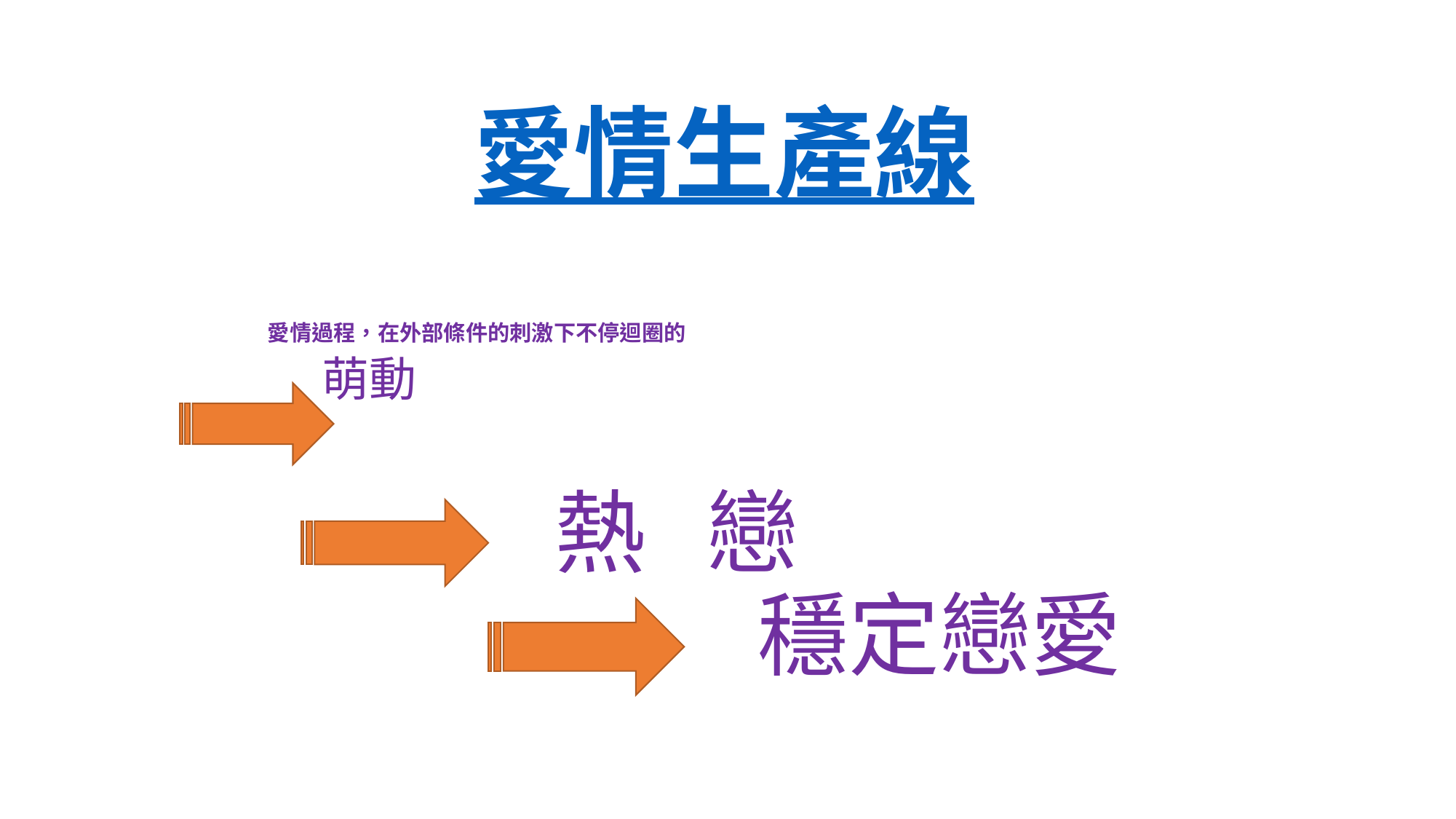

# 愛情生產線
愛情過程，在外部條件的刺激下不停迴圈的

     萌動

熱   戀

  穩定戀愛